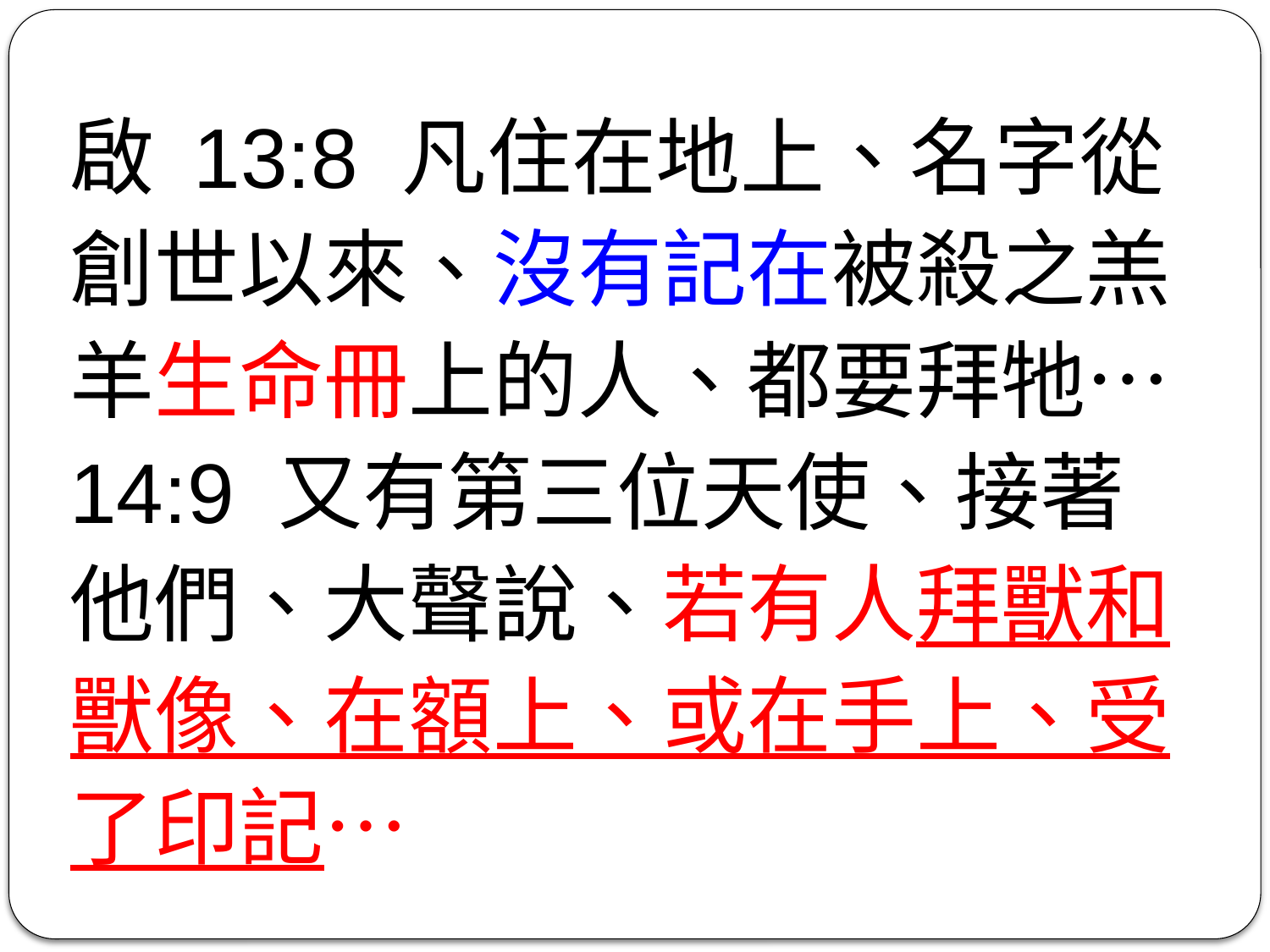

啟 13:8 凡住在地上、名字從創世以來、沒有記在被殺之羔羊生命冊上的人、都要拜牠… 14:9 又有第三位天使、接著他們、大聲說、若有人拜獸和獸像、在額上、或在手上、受了印記…